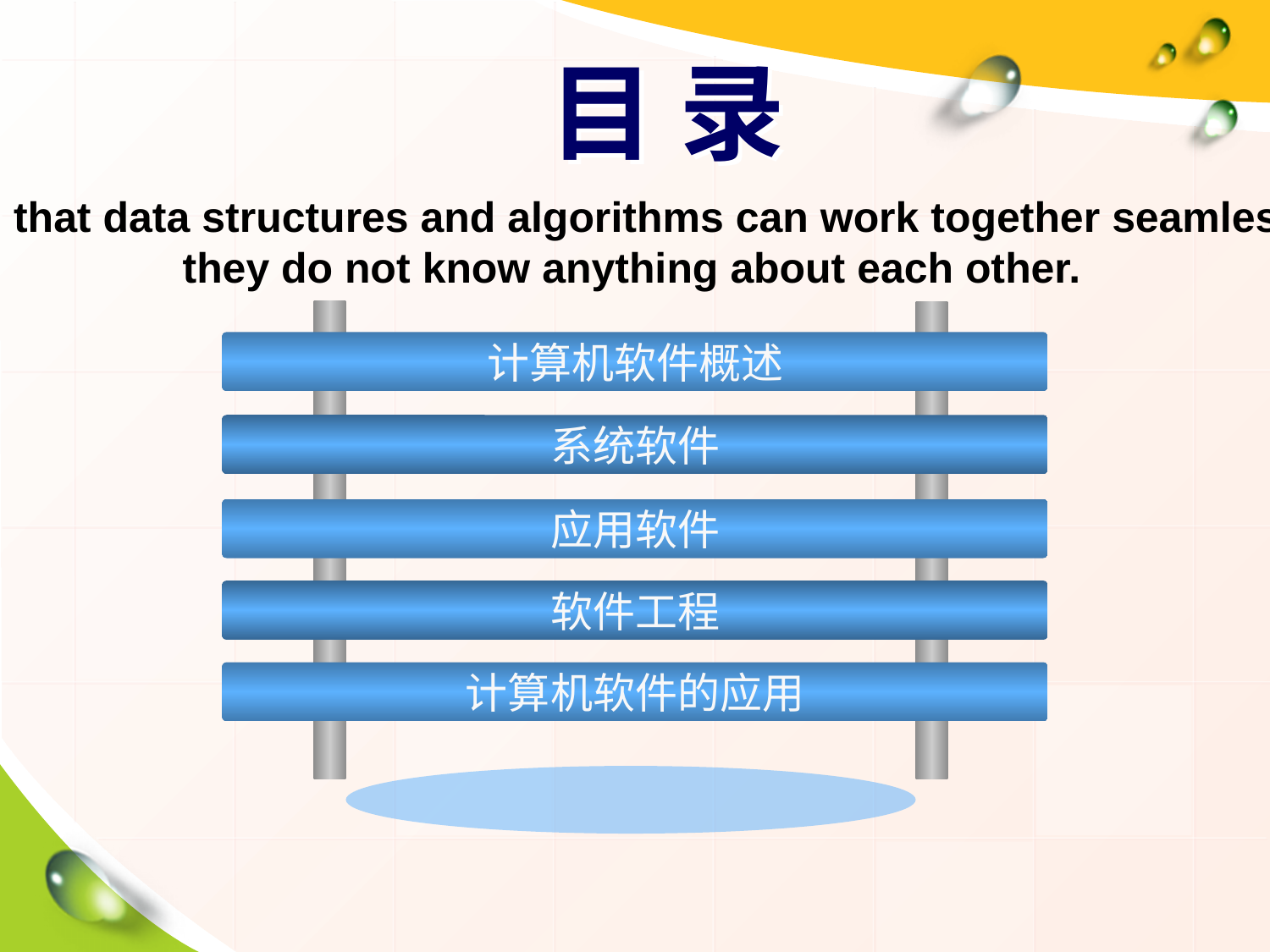

# 目 录
The reason that data structures and algorithms can work together seamlessly is that
they do not know anything about each other.

计算机软件概述
系统软件
应用软件
软件工程
计算机软件的应用